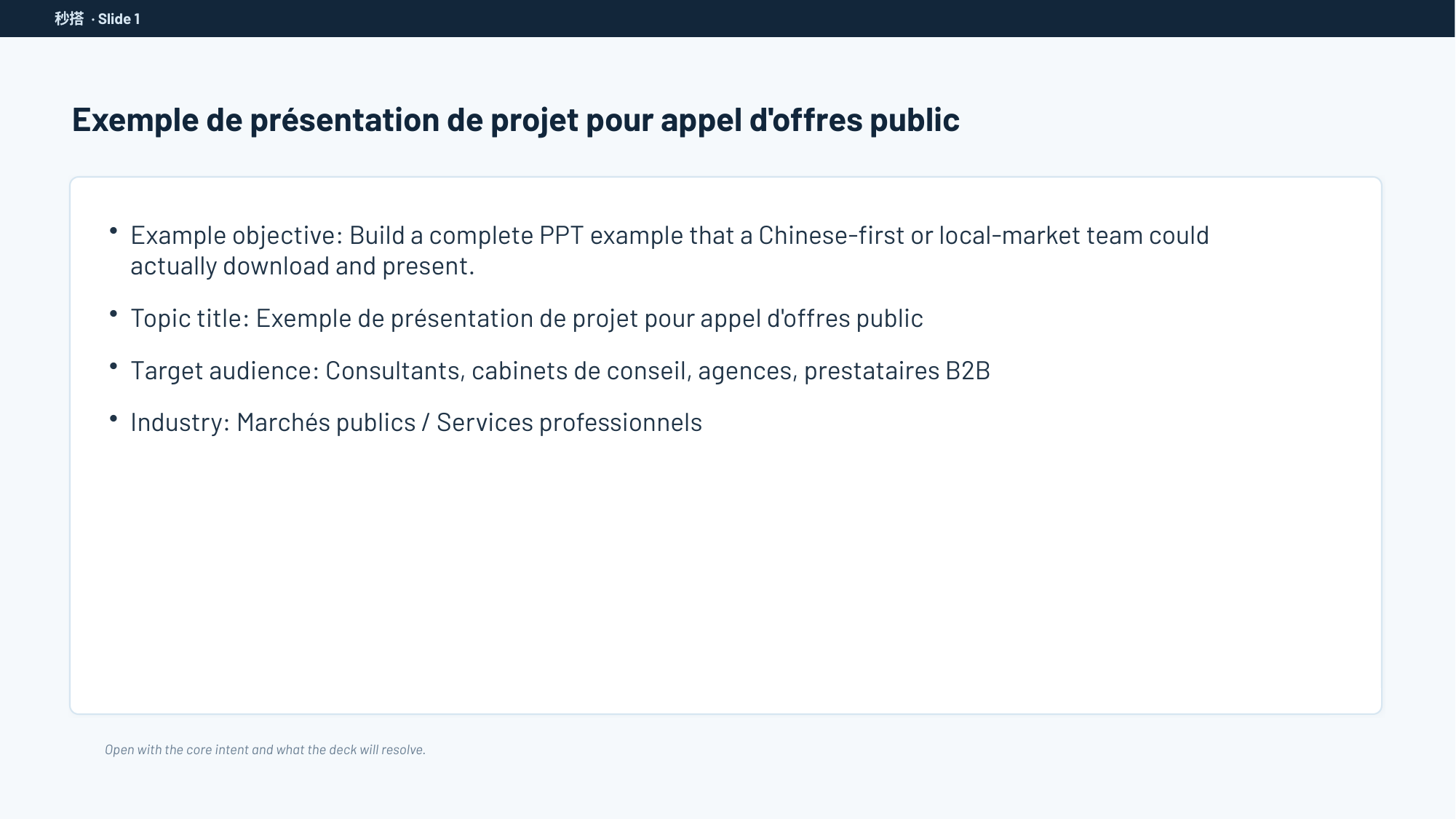

秒搭 · Slide 1
Exemple de présentation de projet pour appel d'offres public

Example objective: Build a complete PPT example that a Chinese-first or local-market team could actually download and present.
Topic title: Exemple de présentation de projet pour appel d'offres public
Target audience: Consultants, cabinets de conseil, agences, prestataires B2B
Industry: Marchés publics / Services professionnels
Open with the core intent and what the deck will resolve.